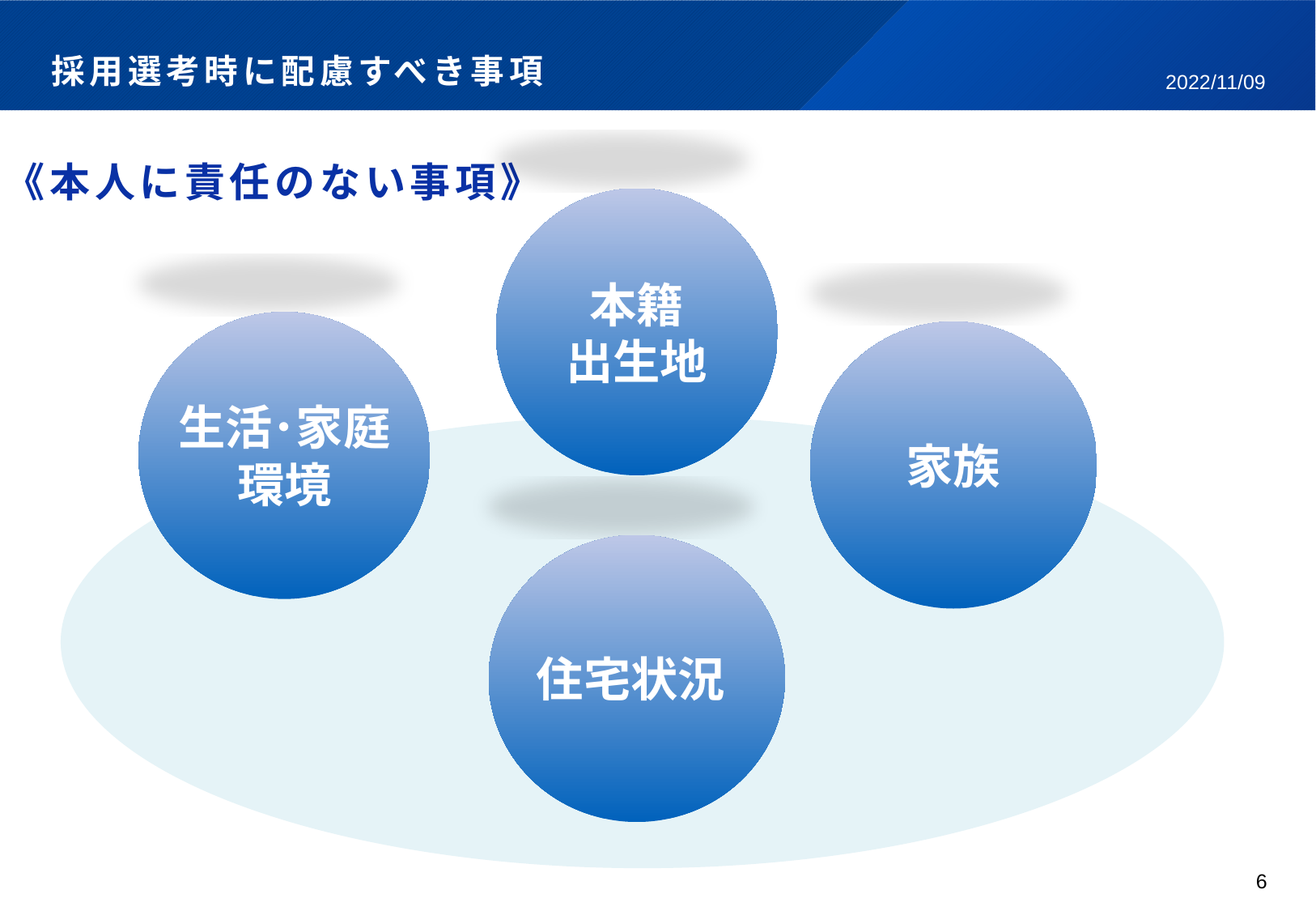

# 採用選考時に配慮すべき事項
2022/11/09
《本人に責任のない事項》
本籍
出生地

家族
生活･家庭
環境

住宅状況
6